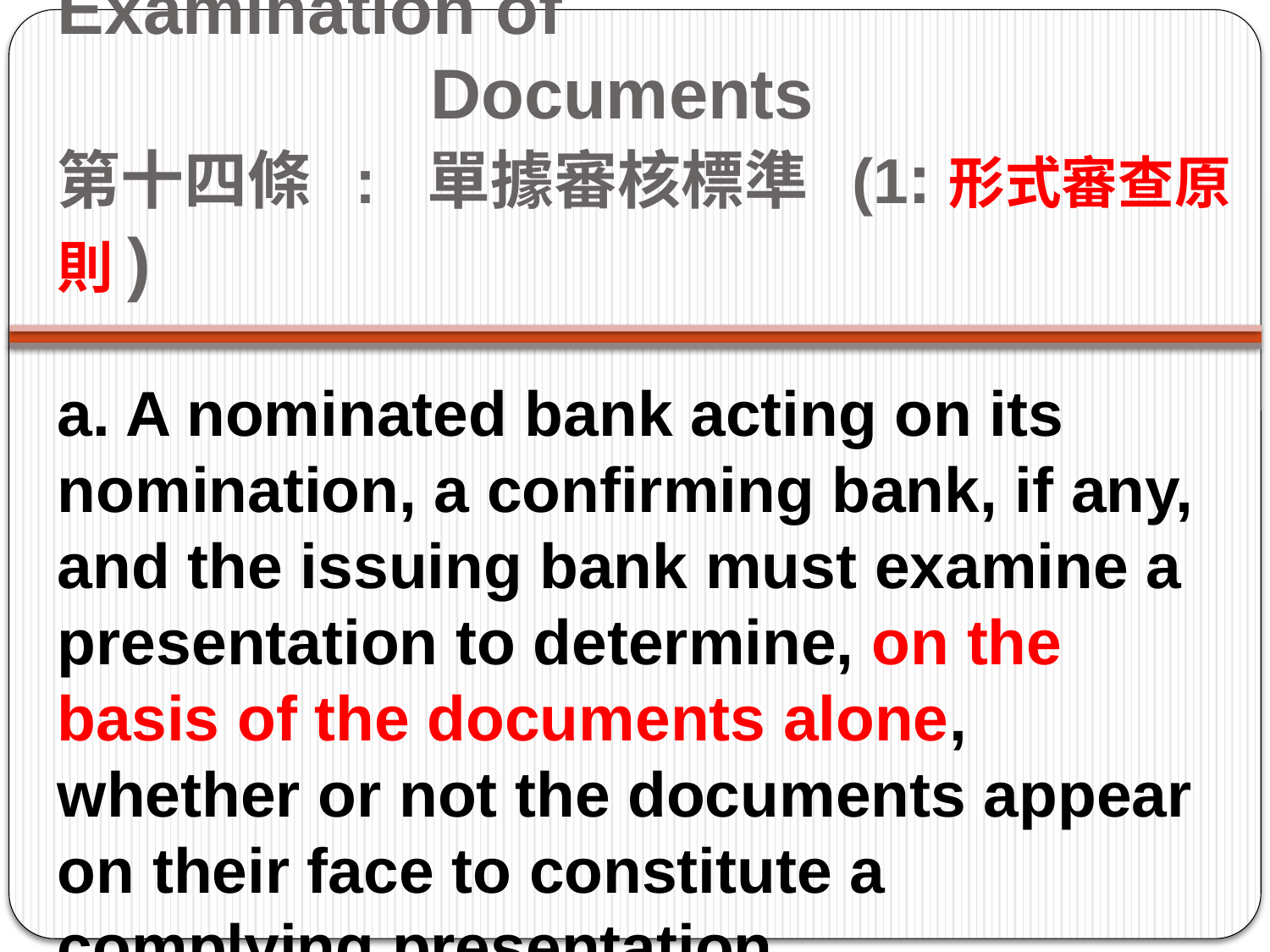

# Article 14:  Standard for Examination of Documents      第十四條  :  單據審核標準  (1:形式審查原則)
a. A nominated bank acting on its nomination, a confirming bank, if any, and the issuing bank must examine a presentation to determine, on the basis of the documents alone, whether or not the documents appear on their face to constitute a complying presentation.